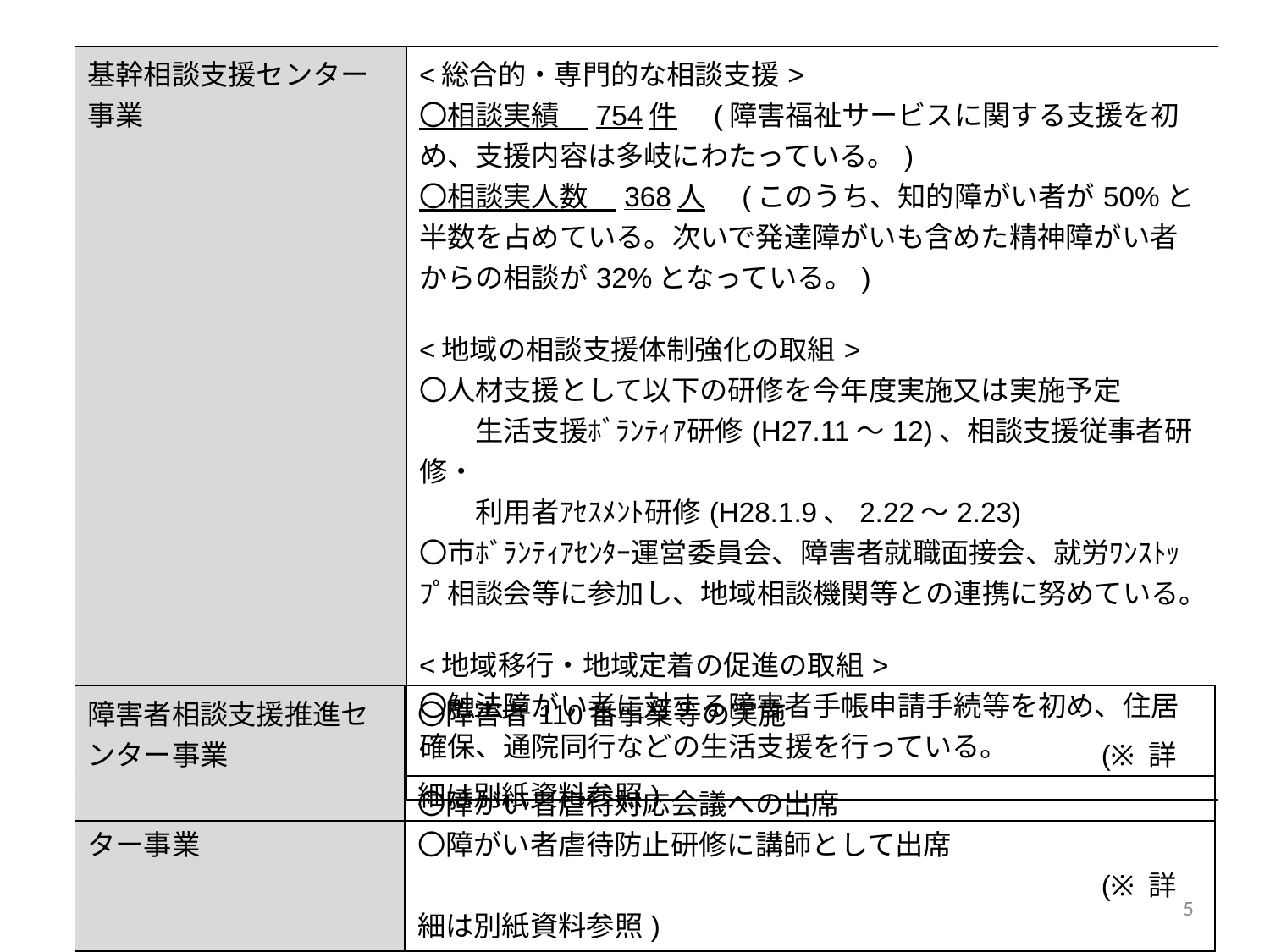

| 基幹相談支援センター事業 | <総合的・専門的な相談支援> 〇相談実績　754件　(障害福祉サービスに関する支援を初め、支援内容は多岐にわたっている。) 〇相談実人数　368人　(このうち、知的障がい者が50%と半数を占めている。次いで発達障がいも含めた精神障がい者からの相談が32%となっている。) <地域の相談支援体制強化の取組> 〇人材支援として以下の研修を今年度実施又は実施予定 　　生活支援ﾎﾞﾗﾝﾃｨｱ研修(H27.11～12)、相談支援従事者研修・ 　　利用者ｱｾｽﾒﾝﾄ研修(H28.1.9、2.22～2.23) 〇市ﾎﾞﾗﾝﾃｨｱｾﾝﾀｰ運営委員会、障害者就職面接会、就労ﾜﾝｽﾄｯﾌﾟ相談会等に参加し、地域相談機関等との連携に努めている。 <地域移行・地域定着の促進の取組> 〇触法障がい者に対する障害者手帳申請手続等を初め、住居確保、通院同行などの生活支援を行っている。 |
| --- | --- |
| 障害者相談支援推進センター事業 | 〇障害者110番事業等の実施 　　　　　　　　　　　　　　　　　　　　　　　　(※ 詳細は別紙資料参照) |
| --- | --- |
| 障害者虐待防止センター事業 | 〇障がい者虐待対応会議への出席 〇障がい者虐待防止研修に講師として出席 　　　　　　　　　　　　　　　　　　　　　　　　(※ 詳細は別紙資料参照) |
| --- | --- |
5